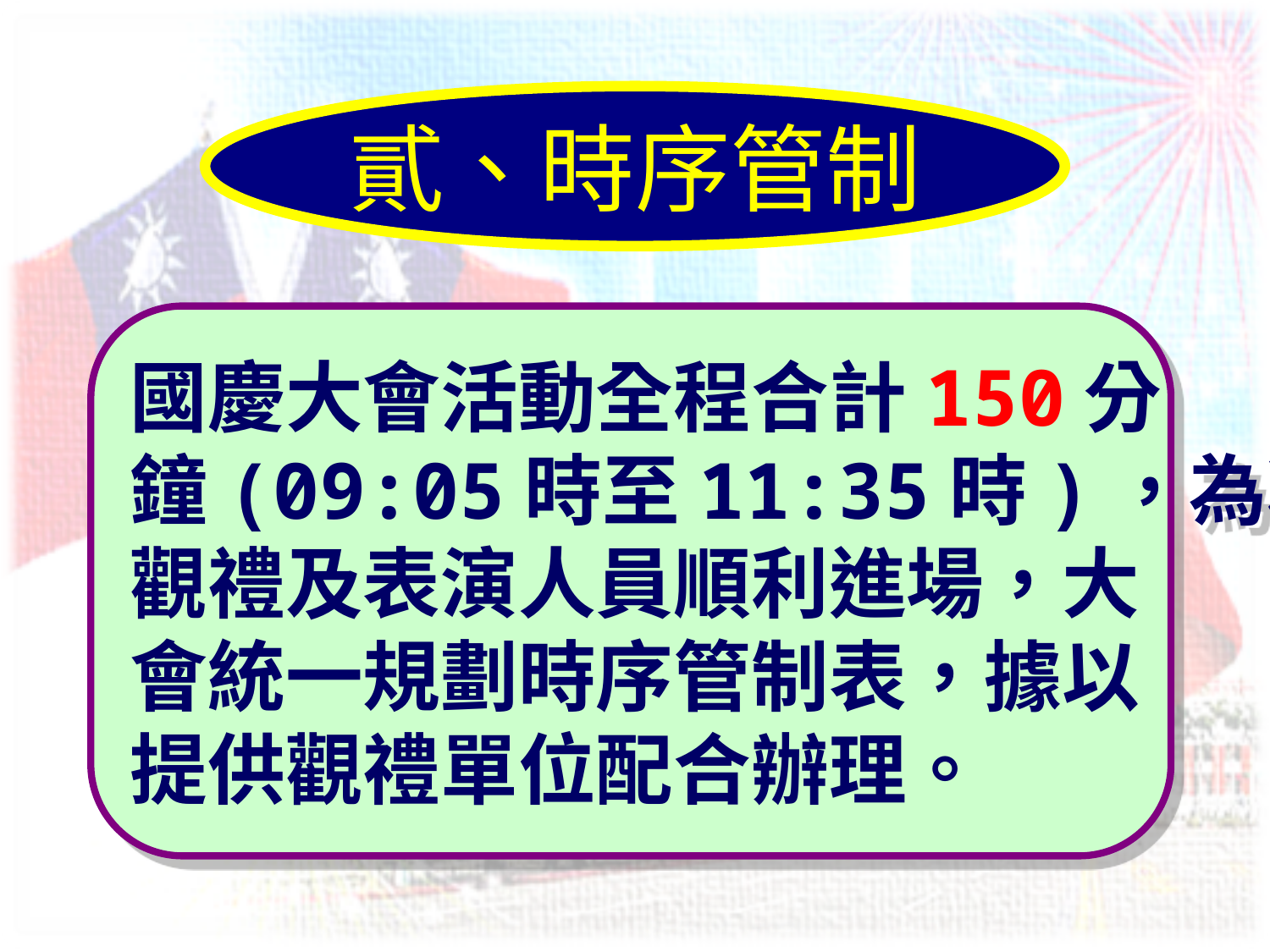

貳、時序管制
國慶大會活動全程合計150分
鐘(09:05時至11:35時)，為利
觀禮及表演人員順利進場，大
會統一規劃時序管制表，據以
提供觀禮單位配合辦理。